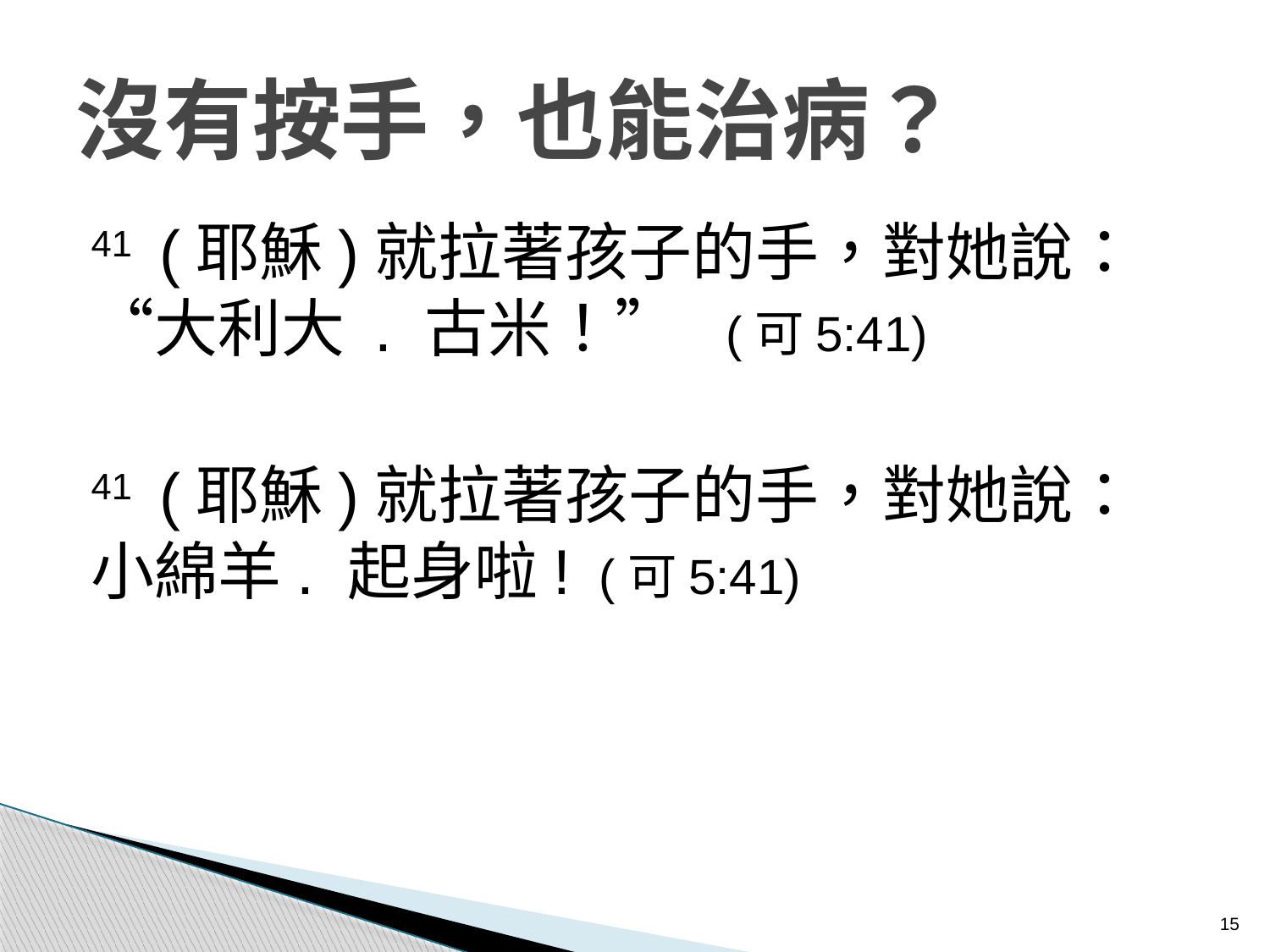

# 沒有按手，也能治病？
41  (耶穌)就拉著孩子的手，對她說： “大利大 . 古米！” 	(可5:41)

41  (耶穌)就拉著孩子的手，對她說： 小綿羊. 起身啦! 	(可5:41)

15